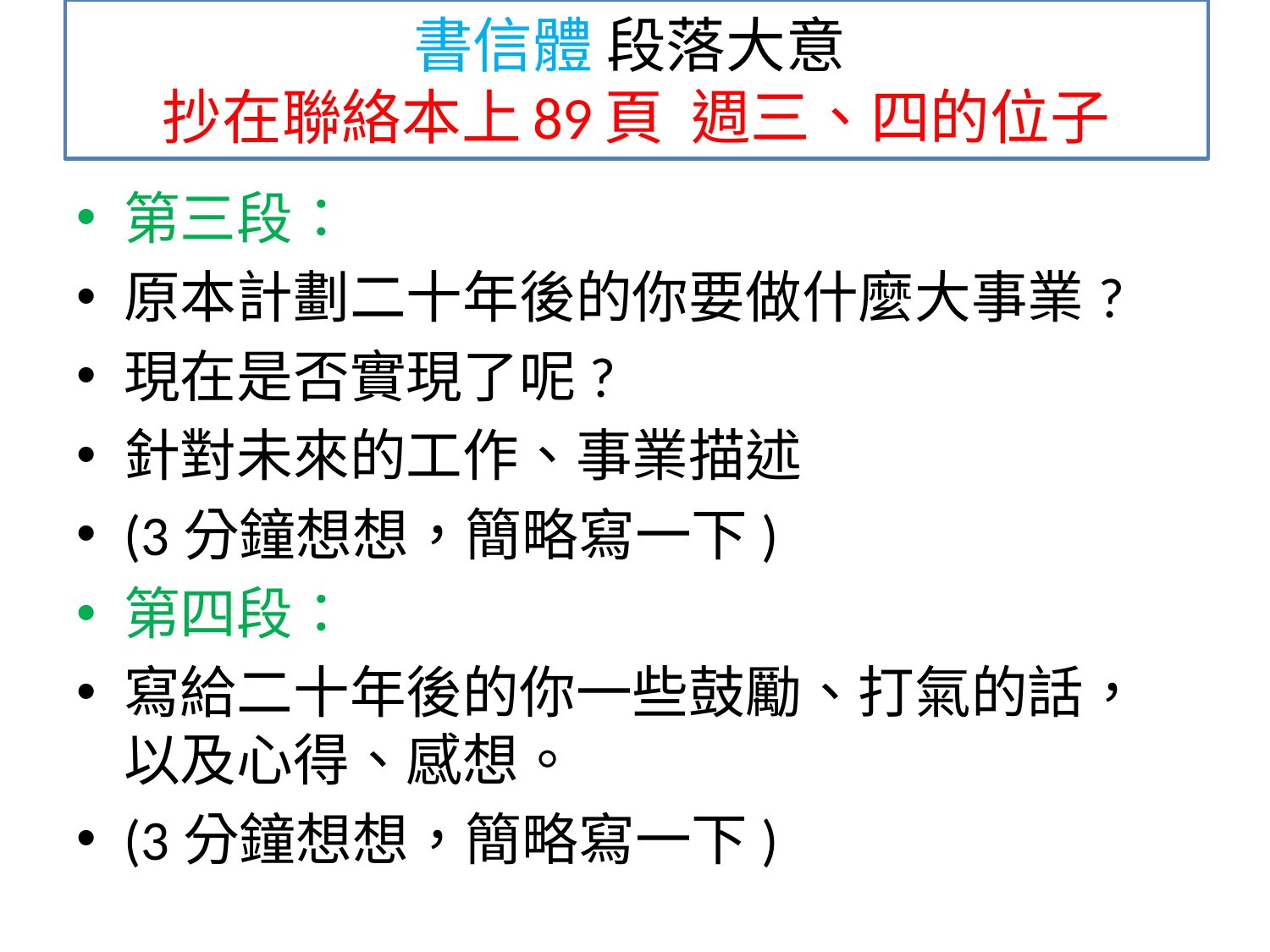

# 書信體 段落大意 抄在聯絡本上89頁  週三、四的位子
第三段：
原本計劃二十年後的你要做什麼大事業?
現在是否實現了呢?
針對未來的工作、事業描述
(3分鐘想想，簡略寫一下)
第四段：
寫給二十年後的你一些鼓勵、打氣的話，以及心得、感想。
(3分鐘想想，簡略寫一下)